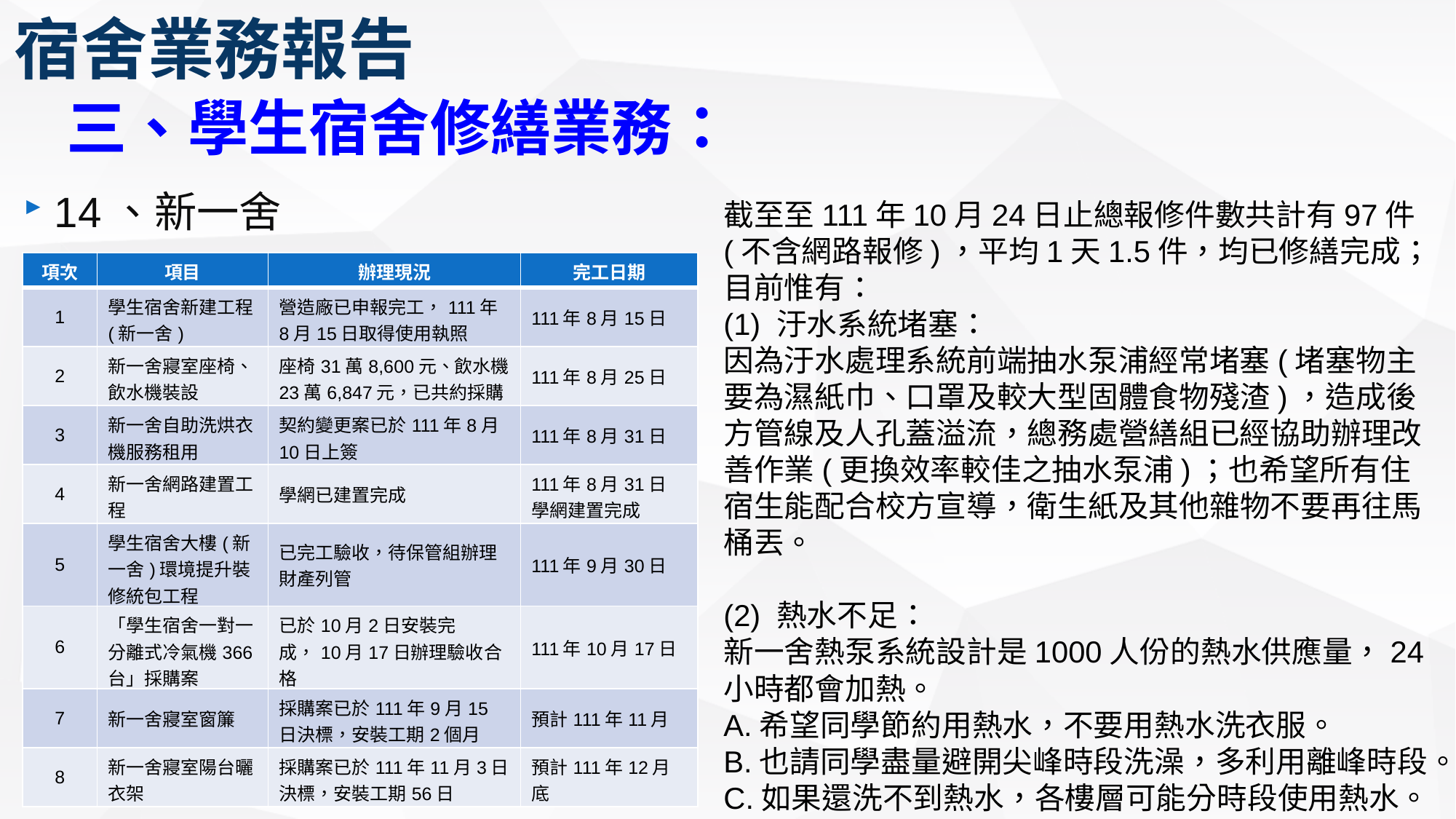

宿舍業務報告
三、學生宿舍修繕業務：

14、新一舍

截至至111年10月24日止總報修件數共計有97件(不含網路報修)，平均1天1.5件，均已修繕完成；目前惟有：
(1) 汙水系統堵塞：
因為汙水處理系統前端抽水泵浦經常堵塞(堵塞物主要為濕紙巾、口罩及較大型固體食物殘渣)，造成後方管線及人孔蓋溢流，總務處營繕組已經協助辦理改善作業(更換效率較佳之抽水泵浦)；也希望所有住宿生能配合校方宣導，衛生紙及其他雜物不要再往馬桶丟。

(2) 熱水不足：
新一舍熱泵系統設計是1000人份的熱水供應量，24小時都會加熱。
A.希望同學節約用熱水，不要用熱水洗衣服。
B.也請同學盡量避開尖峰時段洗澡，多利用離峰時段。
C.如果還洗不到熱水，各樓層可能分時段使用熱水。
| 項次 | 項目 | 辦理現況 | 完工日期 |
| --- | --- | --- | --- |
| 1 | 學生宿舍新建工程(新一舍) | 營造廠已申報完工，111年8月15日取得使用執照 | 111年8月15日 |
| 2 | 新一舍寢室座椅、飲水機裝設 | 座椅31萬8,600元、飲水機23萬6,847元，已共約採購 | 111年8月25日 |
| 3 | 新一舍自助洗烘衣機服務租用 | 契約變更案已於111年8月10日上簽 | 111年8月31日 |
| 4 | 新一舍網路建置工程 | 學網已建置完成 | 111年8月31日 學網建置完成 |
| 5 | 學生宿舍大樓(新一舍)環境提升裝修統包工程 | 已完工驗收，待保管組辦理財產列管 | 111年9月30日 |
| 6 | 「學生宿舍一對一分離式冷氣機366台」採購案 | 已於10月2日安裝完成，10月17日辦理驗收合格 | 111年10月17日 |
| 7 | 新一舍寢室窗簾 | 採購案已於111年9月15日決標，安裝工期2個月 | 預計111年11月 |
| 8 | 新一舍寢室陽台曬衣架 | 採購案已於111年11月3日決標，安裝工期56日 | 預計111年12月底 |